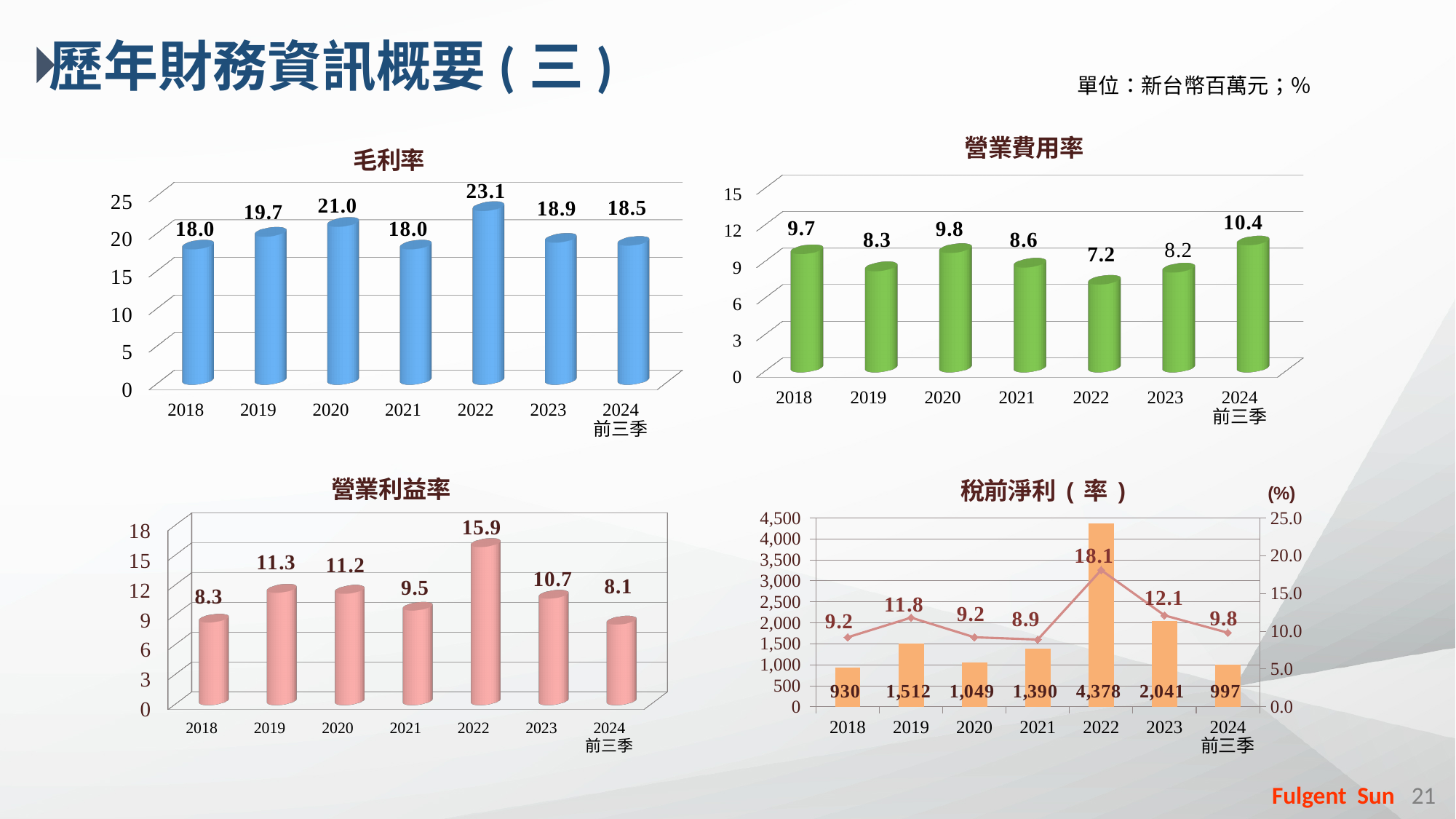

歷年財務資訊概要(三)

單位：新台幣百萬元；％

[unsupported chart]

[unsupported chart]

[unsupported chart]

### Chart

| Category | 稅前淨利 | 稅前淨利率 |
|---|---|---|
| 2018 | 930.0 | 9.2 |
| 2019 | 1512.0 | 11.8 |
| 2020 | 1049.0 | 9.2 |
| 2021 | 1390.0 | 8.9 |
| 2022 | 4378.0 | 18.1 |
| 2023 | 2041.0 | 12.1 |
| 2024
前三季 | 997.0 | 9.8 |